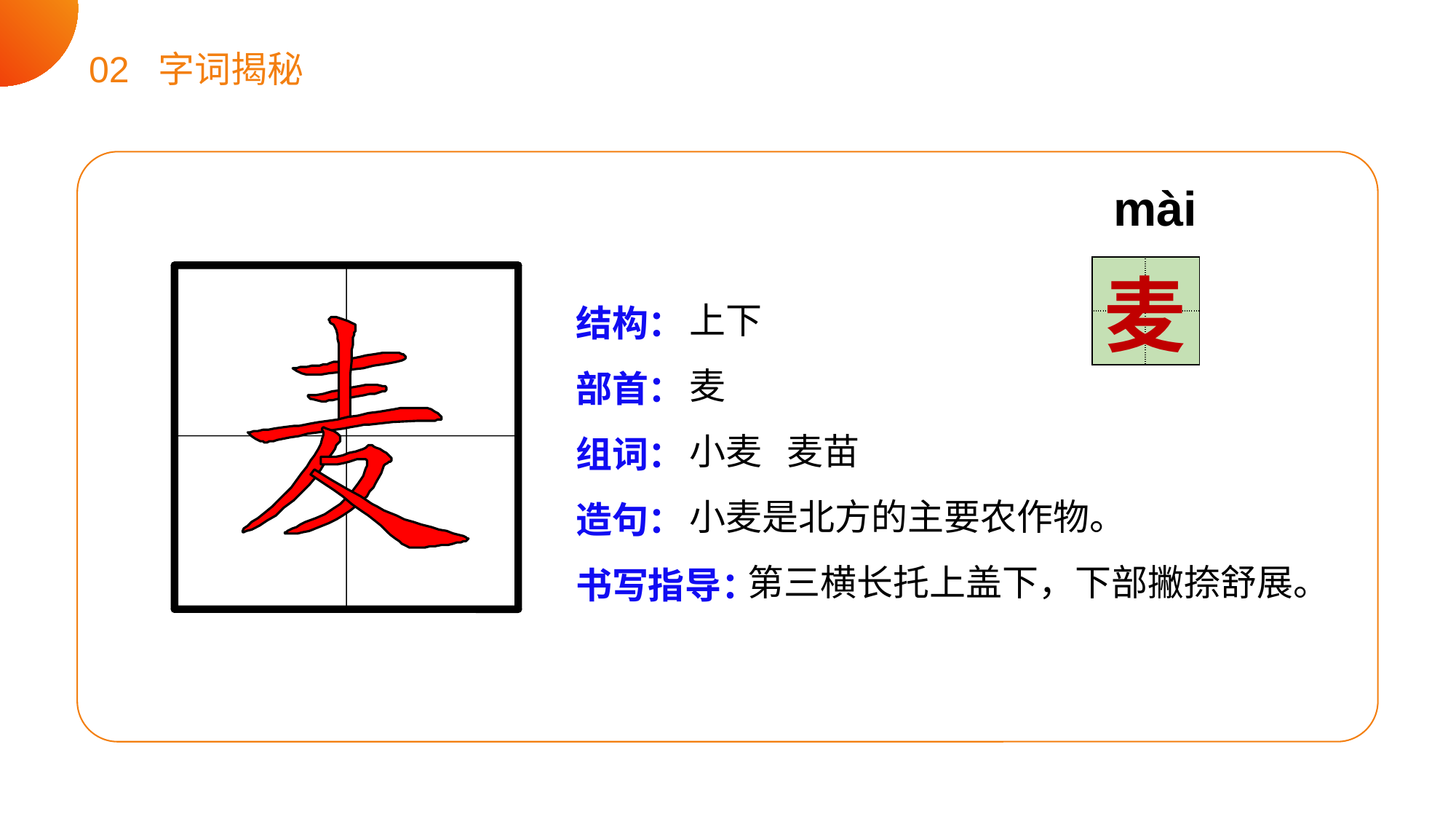

02  字词揭秘
mài
|  |  |
| --- | --- |
|  |  |
麦

上下
麦
小麦   麦苗
小麦是北方的主要农作物。
      第三横长托上盖下，下部撇捺舒展。
结构：
部首：
组词：
造句：
书写指导：